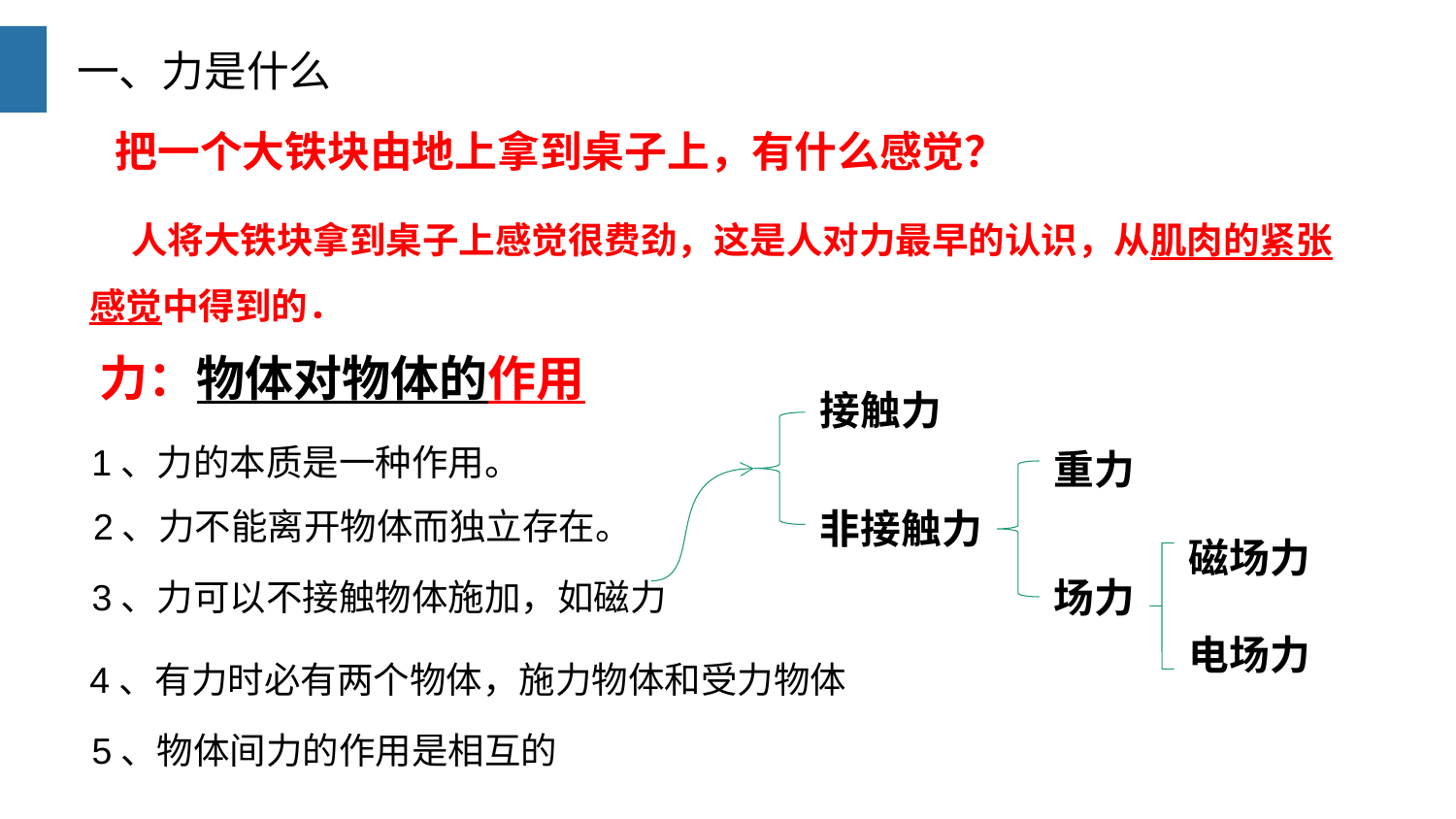

一、力是什么
   把一个大铁块由地上拿到桌子上，有什么感觉？

    人将大铁块拿到桌子上感觉很费劲，这是人对力最早的认识，从肌肉的紧张感觉中得到的．

力：物体对物体的作用
接触力

1、力的本质是一种作用。
重力

2、力不能离开物体而独立存在。
非接触力
磁场力

电场力

场力
3、力可以不接触物体施加，如磁力

4、有力时必有两个物体，施力物体和受力物体
5、物体间力的作用是相互的